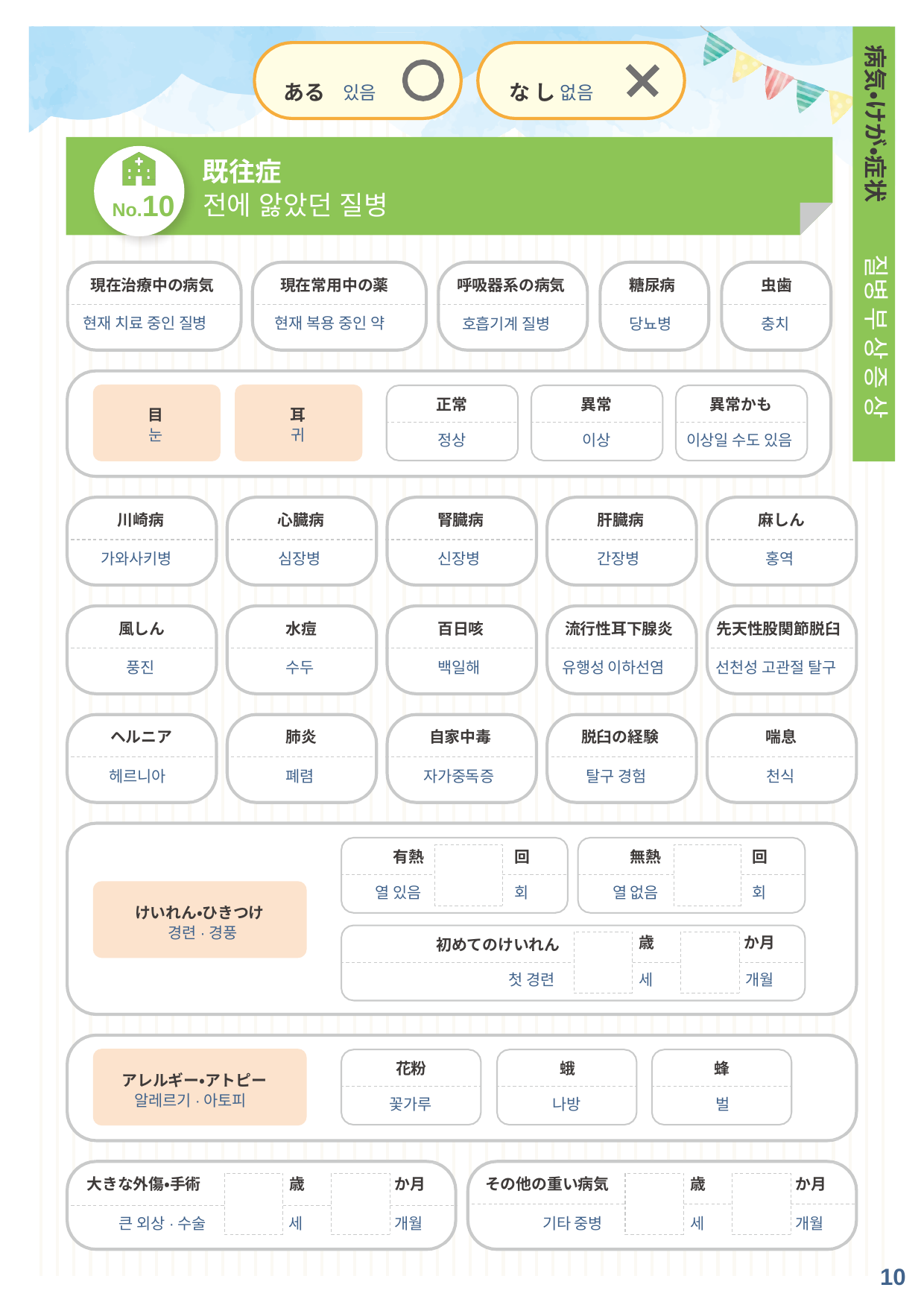

病気・けが・症状

ある	있음
な し 없음

既往症
No.10
전에 앓았던 질병

질병 부 상 증 상

現在治療中の病気
現在常用中の薬
呼吸器系の病気
糖尿病
虫歯
·
현재 치료 중인 질병
현재 복용 중인 약
호흡기계 질병
당뇨병
충치
·

正常
異常
異常かも
目
눈
耳
귀
정상
이상
이상일 수도 있음

川崎病
心臓病
腎臓病
肝臓病
麻しん
가와사키병
심장병
신장병
간장병
홍역

風しん
水痘
百日咳
流行性耳下腺炎
先天性股関節脱臼
풍진
수두
백일해
유행성 이하선염
선천성 고관절 탈구

ヘルニア
肺炎
自家中毒
脱臼の経験
喘息
탈구 경험
헤르니아
폐렴
자가중독증
천식

有熱
回
無熱
回
열 있음
회
열 없음
회
けいれん・ひきつけ
경련·경풍
歳
か月

初めてのけいれん
첫 경련
세
개월

花粉
蛾
蜂
アレルギー・アトピー
알레르기·아토피
꽃가루
나방
벌

大きな外傷・手術
歳
か月
その他の重い病気
歳
か月

세
개월
기타 중병
세
개월
큰 외상·수술
10